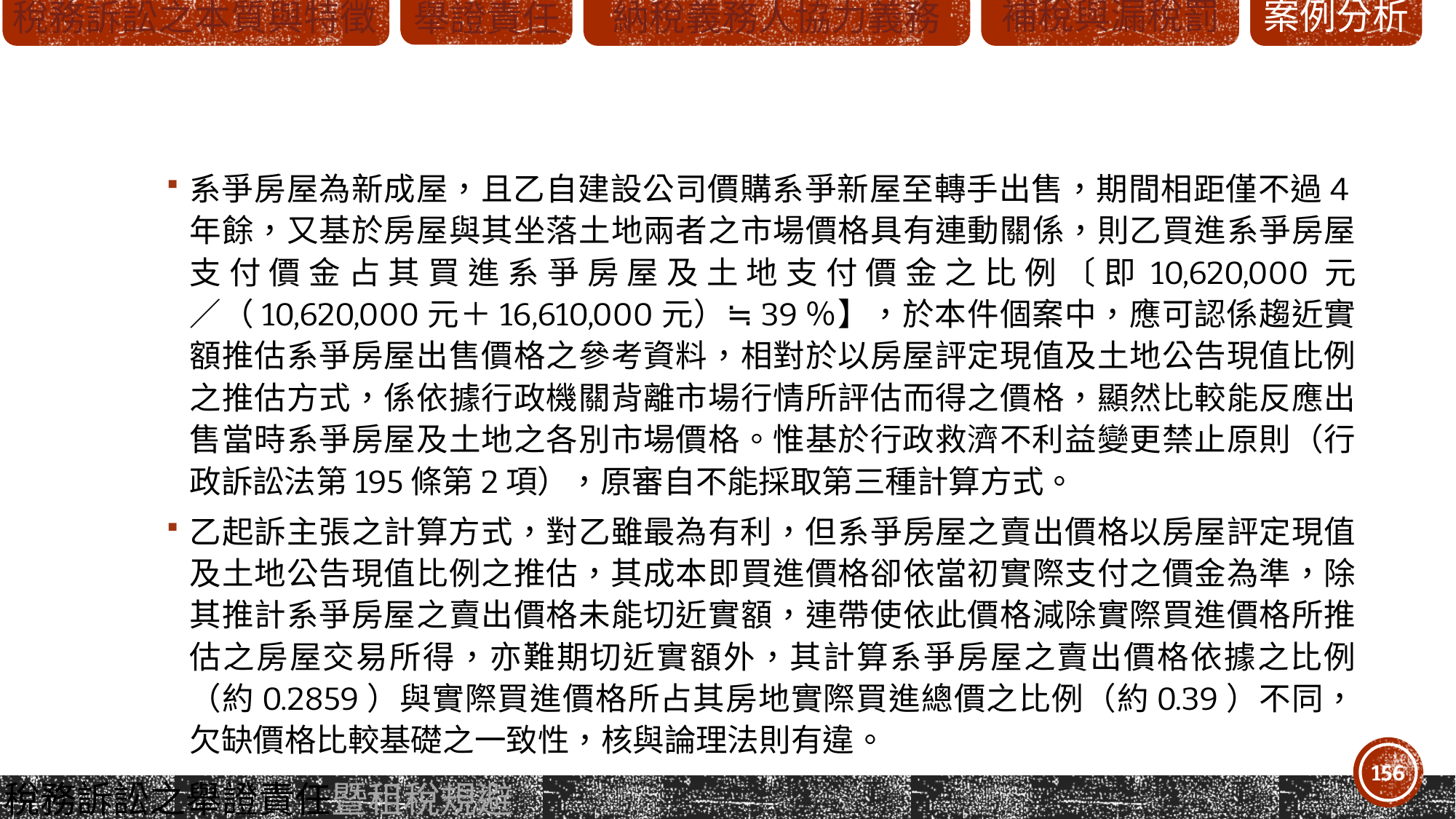

#

系爭房屋為新成屋，且乙自建設公司價購系爭新屋至轉手出售，期間相距僅不過4年餘，又基於房屋與其坐落土地兩者之市場價格具有連動關係，則乙買進系爭房屋支付價金占其買進系爭房屋及土地支付價金之比例〔即10,620,000元∕（10,620,000元＋16,610,000元）≒39％】，於本件個案中，應可認係趨近實額推估系爭房屋出售價格之參考資料，相對於以房屋評定現值及土地公告現值比例之推估方式，係依據行政機關背離市場行情所評估而得之價格，顯然比較能反應出售當時系爭房屋及土地之各別市場價格。惟基於行政救濟不利益變更禁止原則（行政訴訟法第195條第2項），原審自不能採取第三種計算方式。
乙起訴主張之計算方式，對乙雖最為有利，但系爭房屋之賣出價格以房屋評定現值及土地公告現值比例之推估，其成本即買進價格卻依當初實際支付之價金為準，除其推計系爭房屋之賣出價格未能切近實額，連帶使依此價格減除實際買進價格所推估之房屋交易所得，亦難期切近實額外，其計算系爭房屋之賣出價格依據之比例（約0.2859）與實際買進價格所占其房地實際買進總價之比例（約0.39）不同，欠缺價格比較基礎之一致性，核與論理法則有違。
156